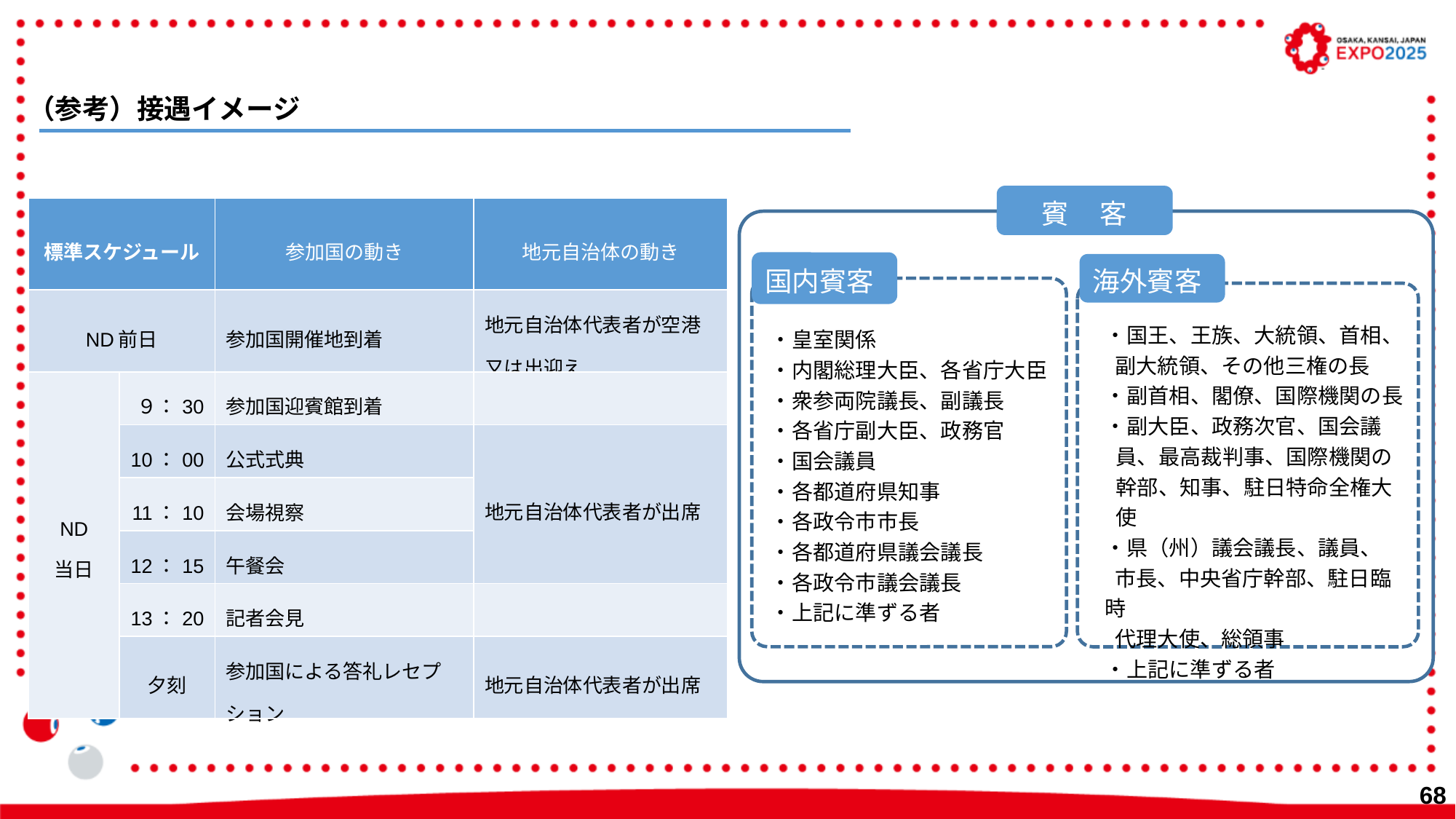

（参考）接遇イメージ
賓     客
| 標準スケジュール |  | 参加国の動き | 地元自治体の動き |
| --- | --- | --- | --- |
| ND前日 |  | 参加国開催地到着 | 地元自治体代表者が空港又は出迎え |
| ND 当日 | ９：30 | 参加国迎賓館到着 |  |
|  | 10：00 | 公式式典 | 地元自治体代表者が出席 |
|  | 11：10 | 会場視察 |  |
|  | 12：15 | 午餐会 |  |
|  | 13：20 | 記者会見 |  |
|  | 夕刻 | 参加国による答礼レセプション | 地元自治体代表者が出席 |

国内賓客
海外賓客

・皇室関係
・内閣総理大臣、各省庁大臣
・衆参両院議長、副議長
・各省庁副大臣、政務官
・国会議員
・各都道府県知事
・各政令市市長
・各都道府県議会議長
・各政令市議会議長
・上記に準ずる者
・国王、王族、大統領、首相、
 副大統領、その他三権の長
・副首相、閣僚、国際機関の長
・副大臣、政務次官、国会議員、最高裁判事、国際機関の幹部、知事、駐日特命全権大使
・県（州）議会議長、議員、
 市長、中央省庁幹部、駐日臨時
 代理大使、総領事
・上記に準ずる者

68